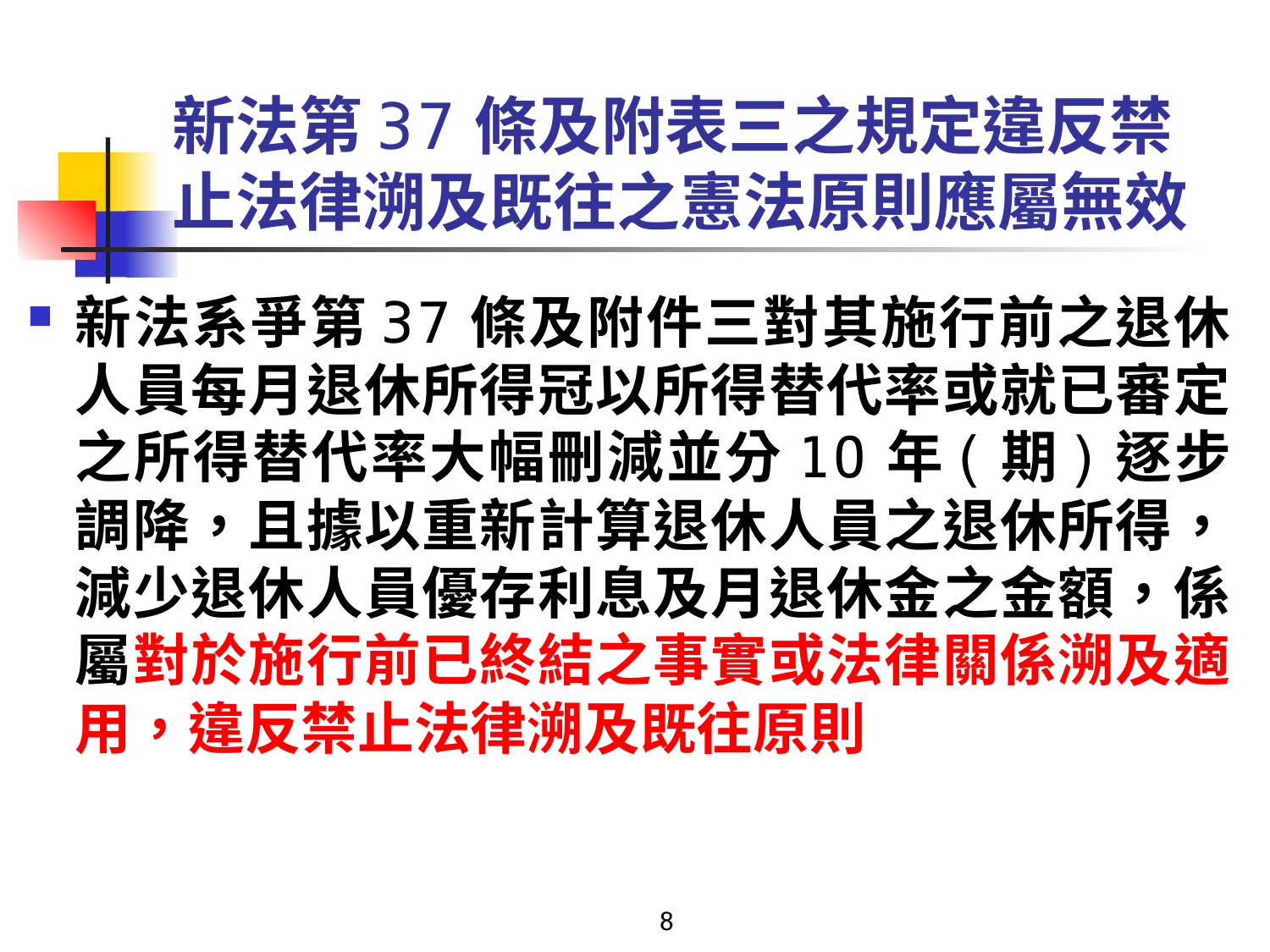

# 新法第37條及附表三之規定違反禁止法律溯及既往之憲法原則應屬無效
新法系爭第37條及附件三對其施行前之退休人員每月退休所得冠以所得替代率或就已審定之所得替代率大幅刪減並分10年(期)逐步調降，且據以重新計算退休人員之退休所得，減少退休人員優存利息及月退休金之金額，係屬對於施行前已終結之事實或法律關係溯及適用，違反禁止法律溯及既往原則

8